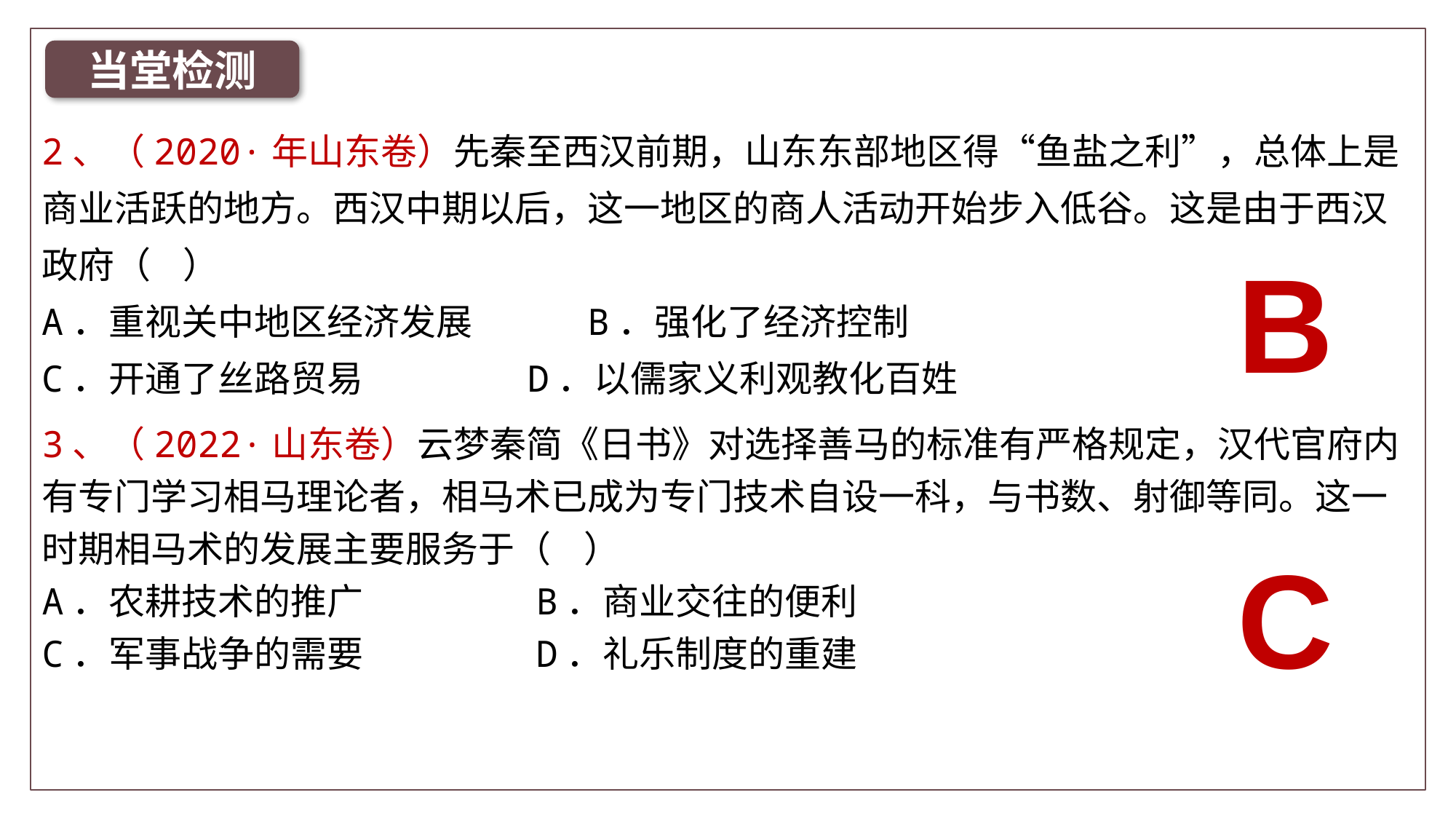

当堂检测
2、（2020·年山东卷）先秦至西汉前期，山东东部地区得“鱼盐之利”，总体上是商业活跃的地方。西汉中期以后，这一地区的商人活动开始步入低谷。这是由于西汉政府（    ）
A．重视关中地区经济发展             B．强化了经济控制
C．开通了丝路贸易                   D．以儒家义利观教化百姓
B
3、（2022·山东卷）云梦秦简《日书》对选择善马的标准有严格规定，汉代官府内有专门学习相马理论者，相马术已成为专门技术自设一科，与书数、射御等同。这一时期相马术的发展主要服务于（    ）
A．农耕技术的推广                    B．商业交往的便利
C．军事战争的需要                    D．礼乐制度的重建
C